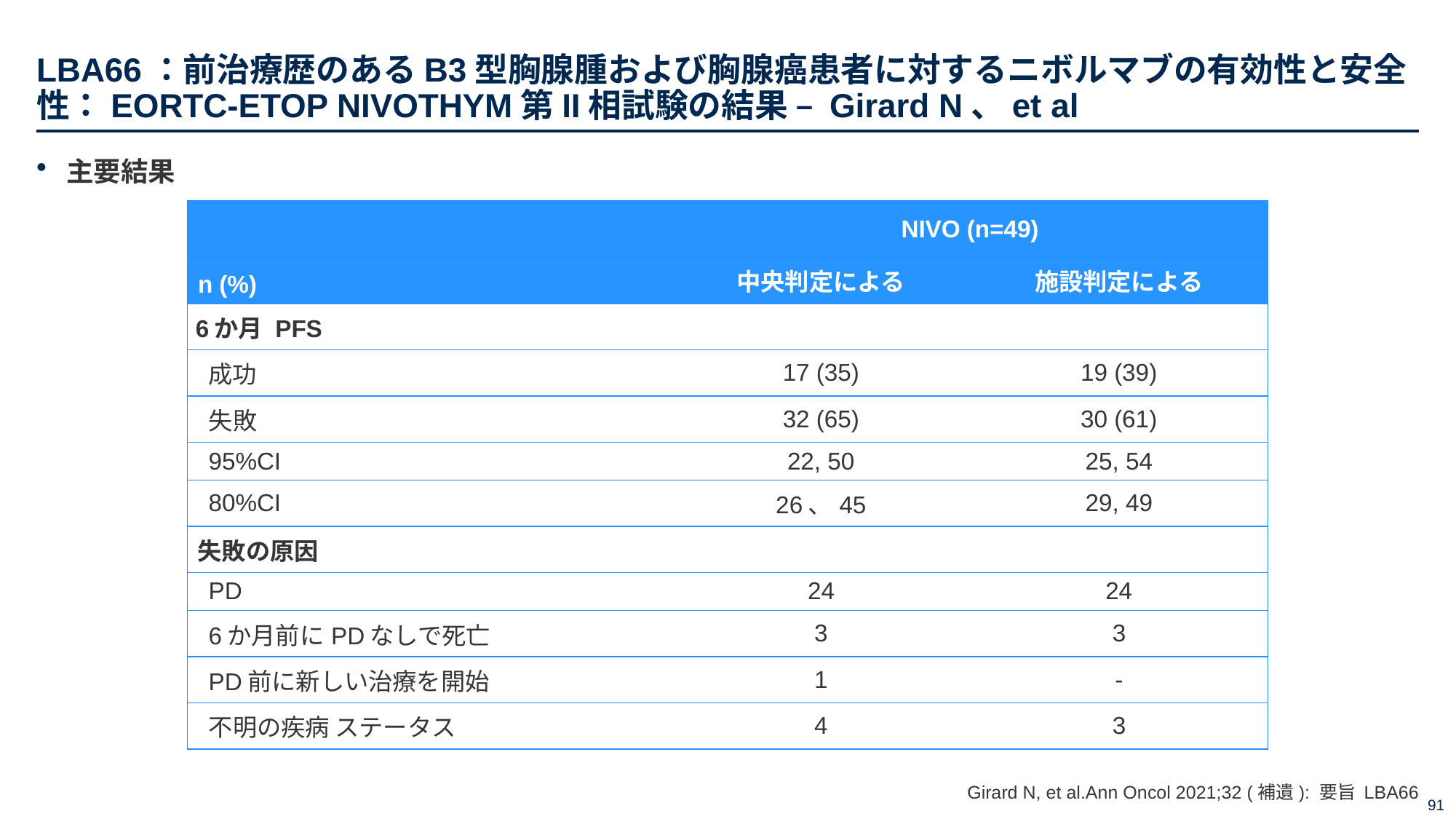

# LBA66：前治療歴のあるB3型胸腺腫および胸腺癌患者に対するニボルマブの有効性と安全性：EORTC-ETOP NIVOTHYM第II相試験の結果 – Girard N、et al
主要結果
|  | NIVO (n=49) |  |
| --- | --- | --- |
| n (%) | 中央判定による | 施設判定による |
| 6か月 PFS |  |  |
| 成功 | 17 (35) | 19 (39) |
| 失敗 | 32 (65) | 30 (61) |
| 95%CI | 22, 50 | 25, 54 |
| 80%CI | 26、45 | 29, 49 |
| 失敗の原因 |  |  |
| PD | 24 | 24 |
| 6か月前にPDなしで死亡 | 3 | 3 |
| PD前に新しい治療を開始 | 1 | - |
| 不明の疾病 ステータス | 4 | 3 |
Girard N, et al.Ann Oncol 2021;32 (補遺): 要旨 LBA66